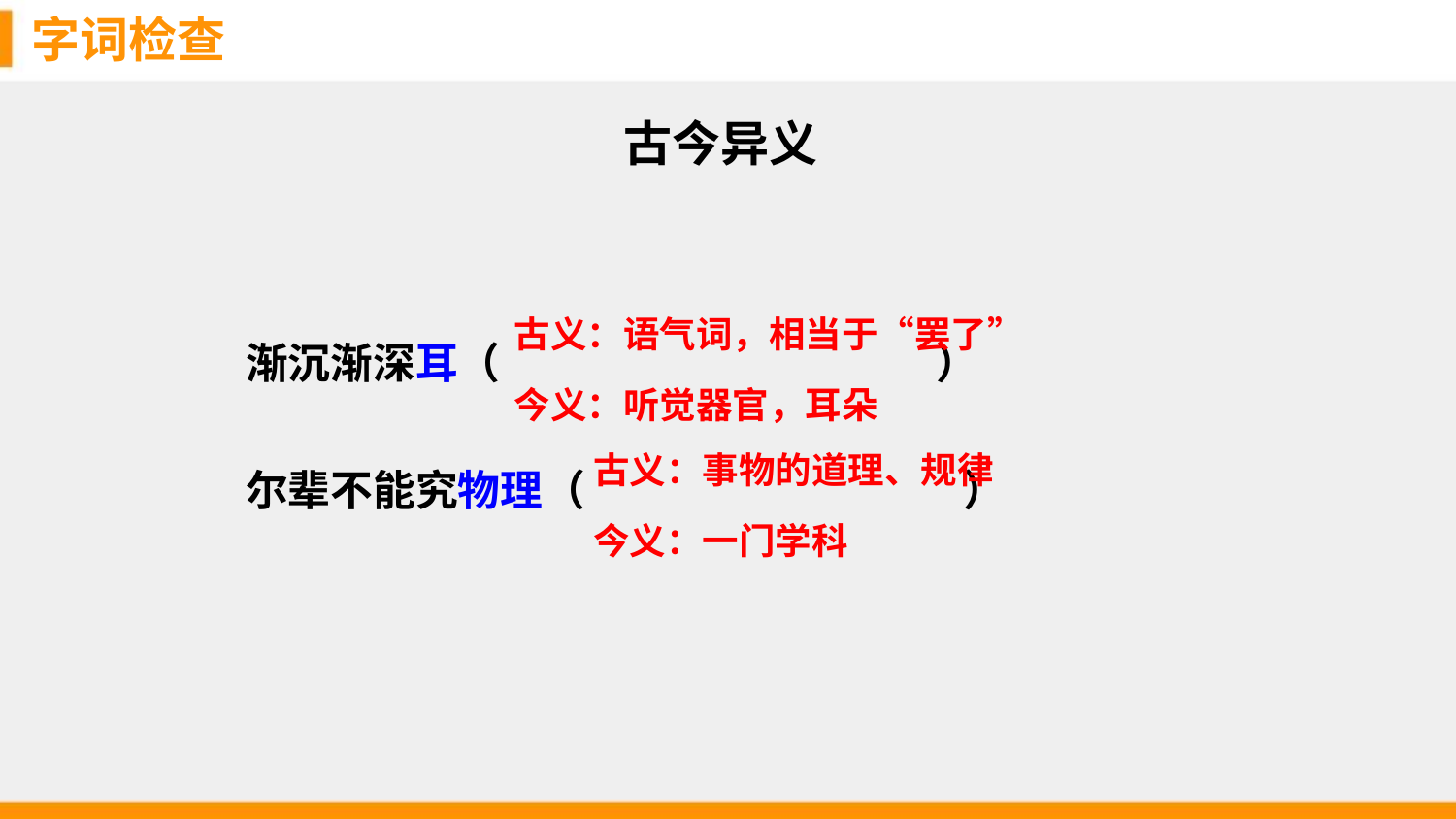

字词检查
古今异义
渐沉渐深耳（                                             ）
尔辈不能究物理（                                       ）
古义：语气词，相当于“罢了”
今义：听觉器官，耳朵
古义：事物的道理、规律
今义：一门学科